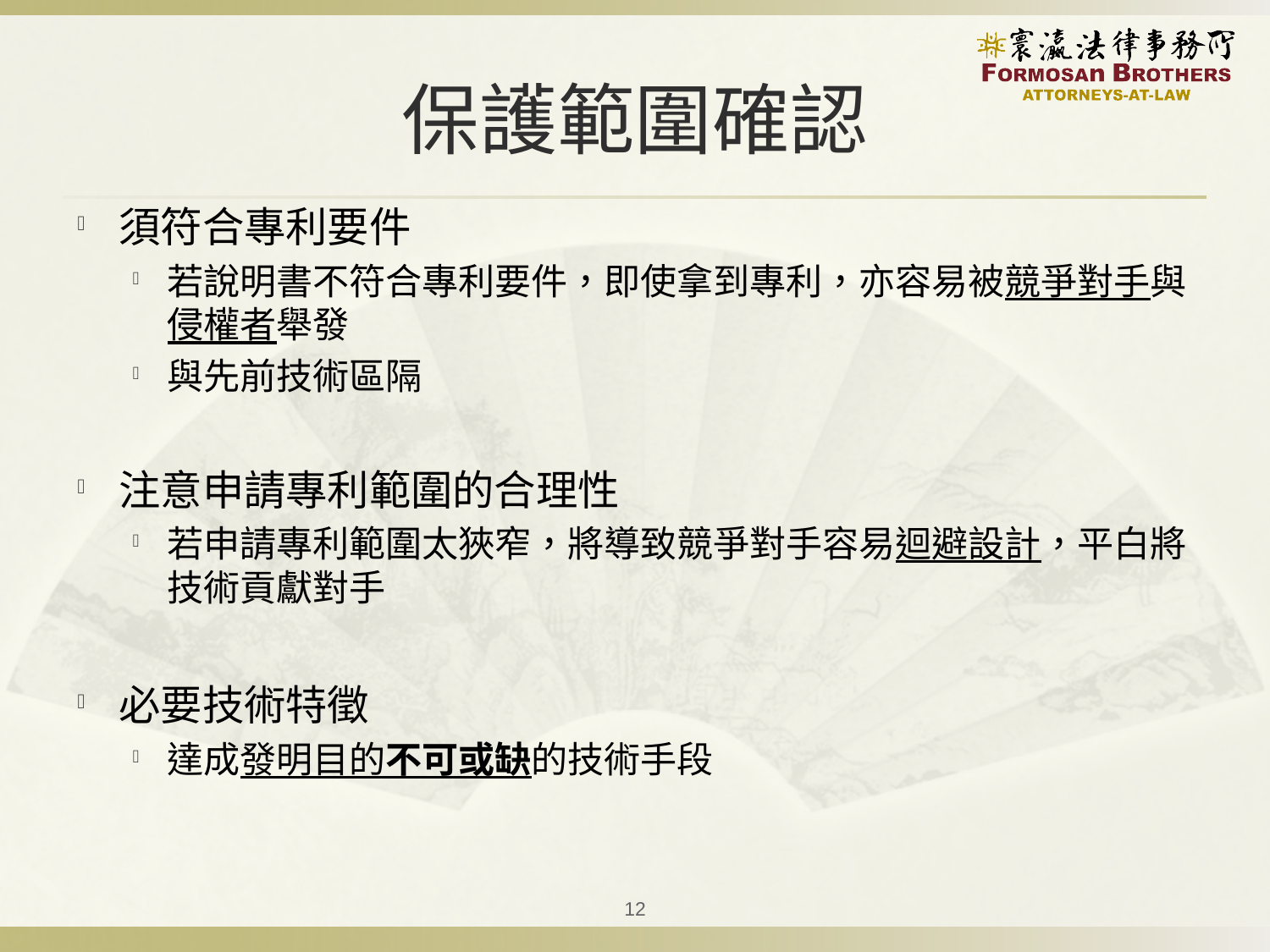

# 保護範圍確認

須符合專利要件
若說明書不符合專利要件，即使拿到專利，亦容易被競爭對手與侵權者舉發
與先前技術區隔

注意申請專利範圍的合理性
若申請專利範圍太狹窄，將導致競爭對手容易迴避設計，平白將技術貢獻對手

必要技術特徵
達成發明目的不可或缺的技術手段

12